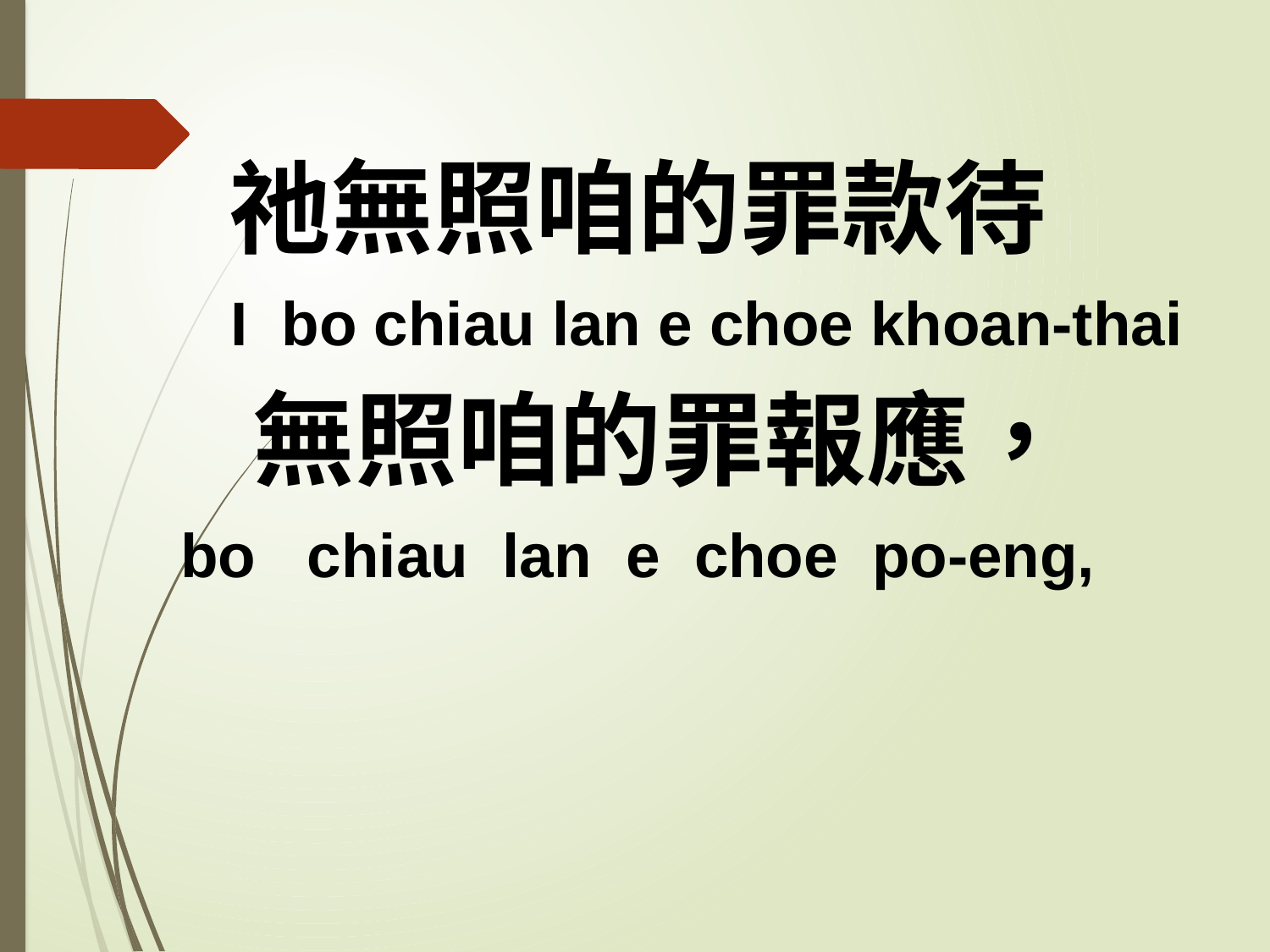

祂無照咱的罪款待
        I  bo chiau lan e choe khoan-thai
 無照咱的罪報應，
bo   chiau  lan  e  choe  po-eng,